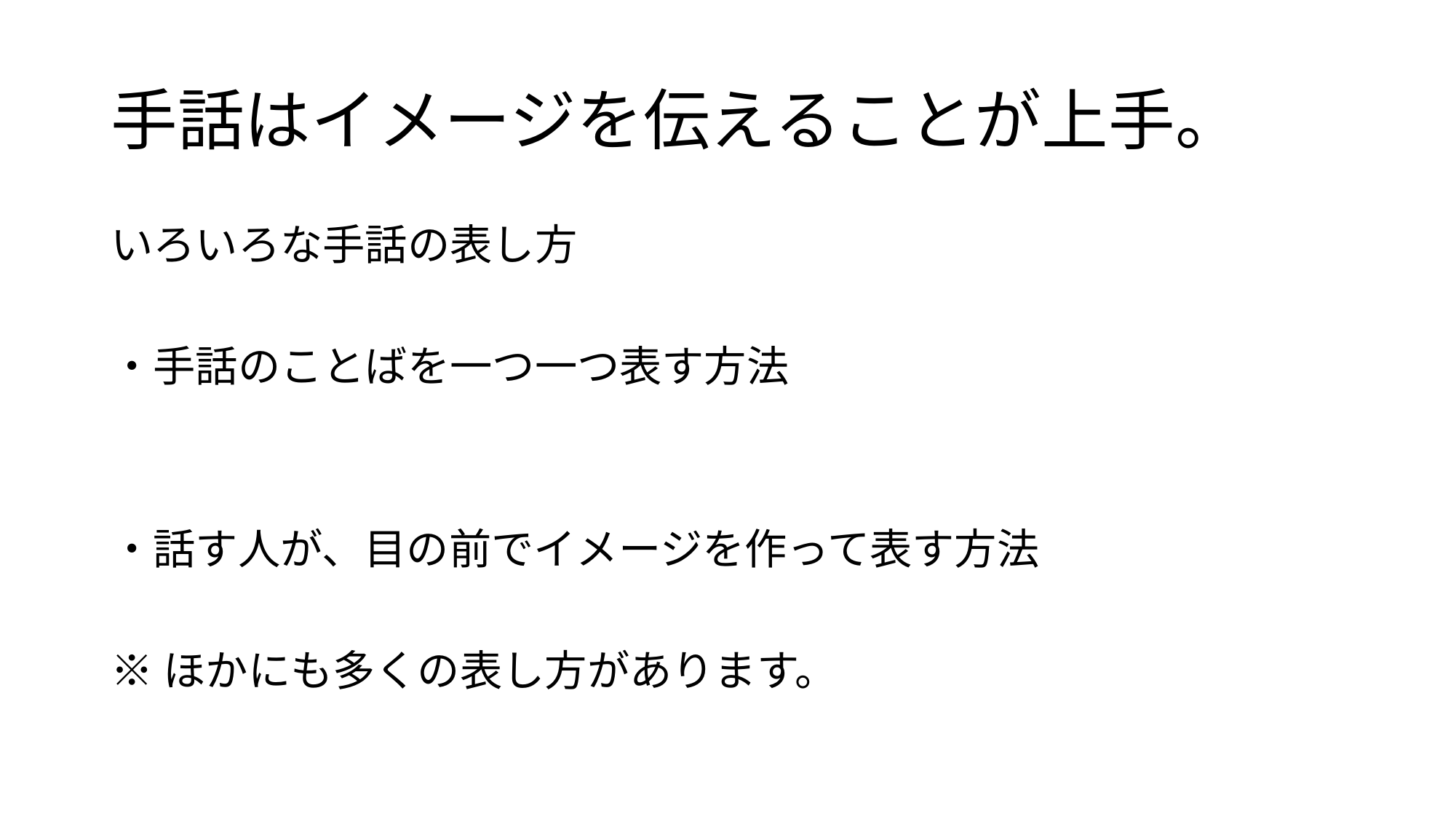

# 手話はイメージを伝えることが上手。
いろいろな手話の表し方

・手話のことばを一つ一つ表す方法

・話す人が、目の前でイメージを作って表す方法

※ほかにも多くの表し方があります。